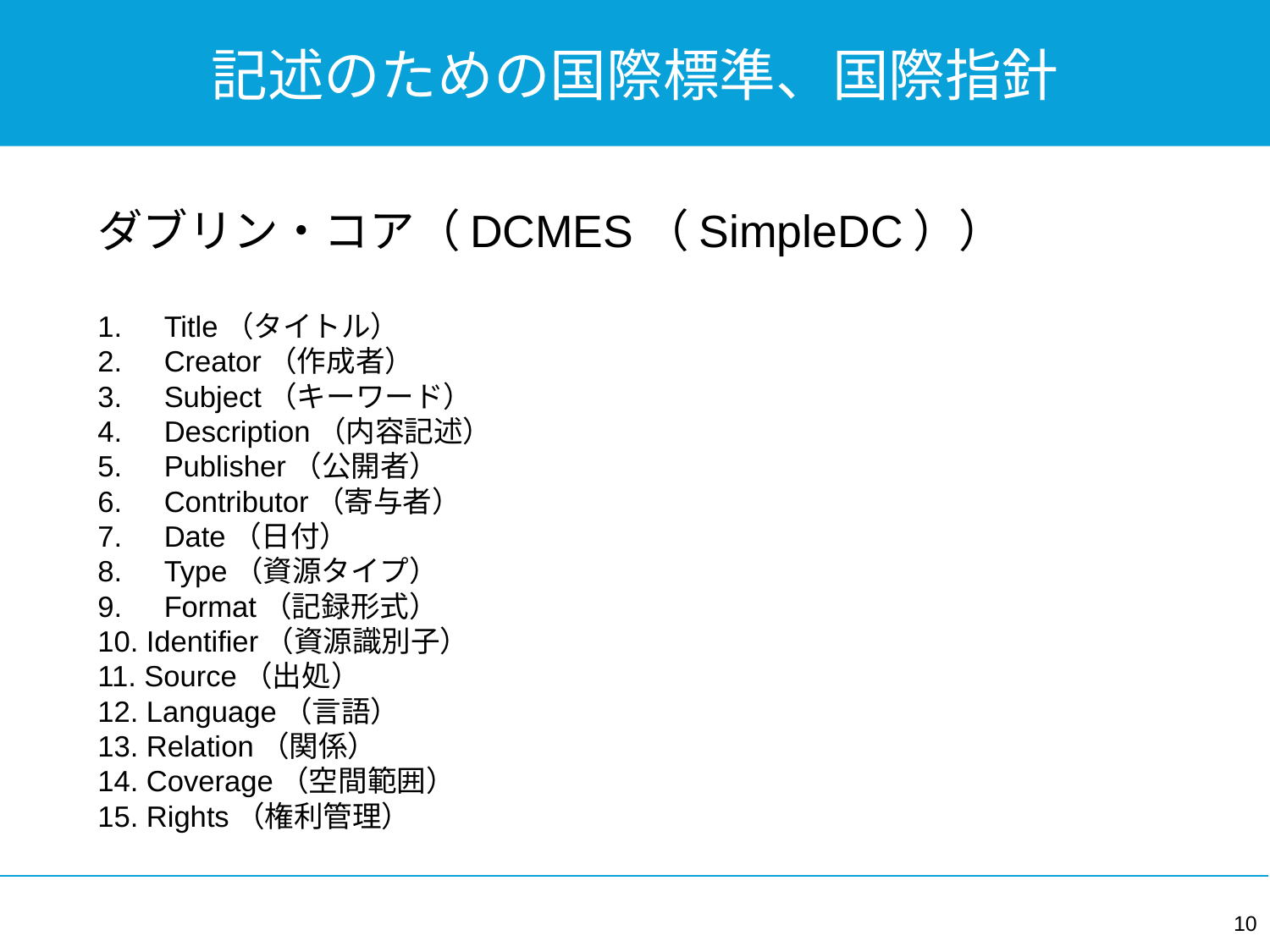

# 記述のための国際標準、国際指針
ダブリン・コア（DCMES（SimpleDC））

1.　Title（タイトル）
2.　Creator（作成者）
3.　Subject（キーワード）
4.　Description（内容記述）
5.　Publisher（公開者）
6.　Contributor（寄与者）
7.　Date（日付）
8.　Type（資源タイプ）
9.　Format（記録形式）
10. Identifier（資源識別子）
11. Source（出処）
12. Language（言語）
13. Relation（関係）
14. Coverage（空間範囲）
15. Rights（権利管理）
10